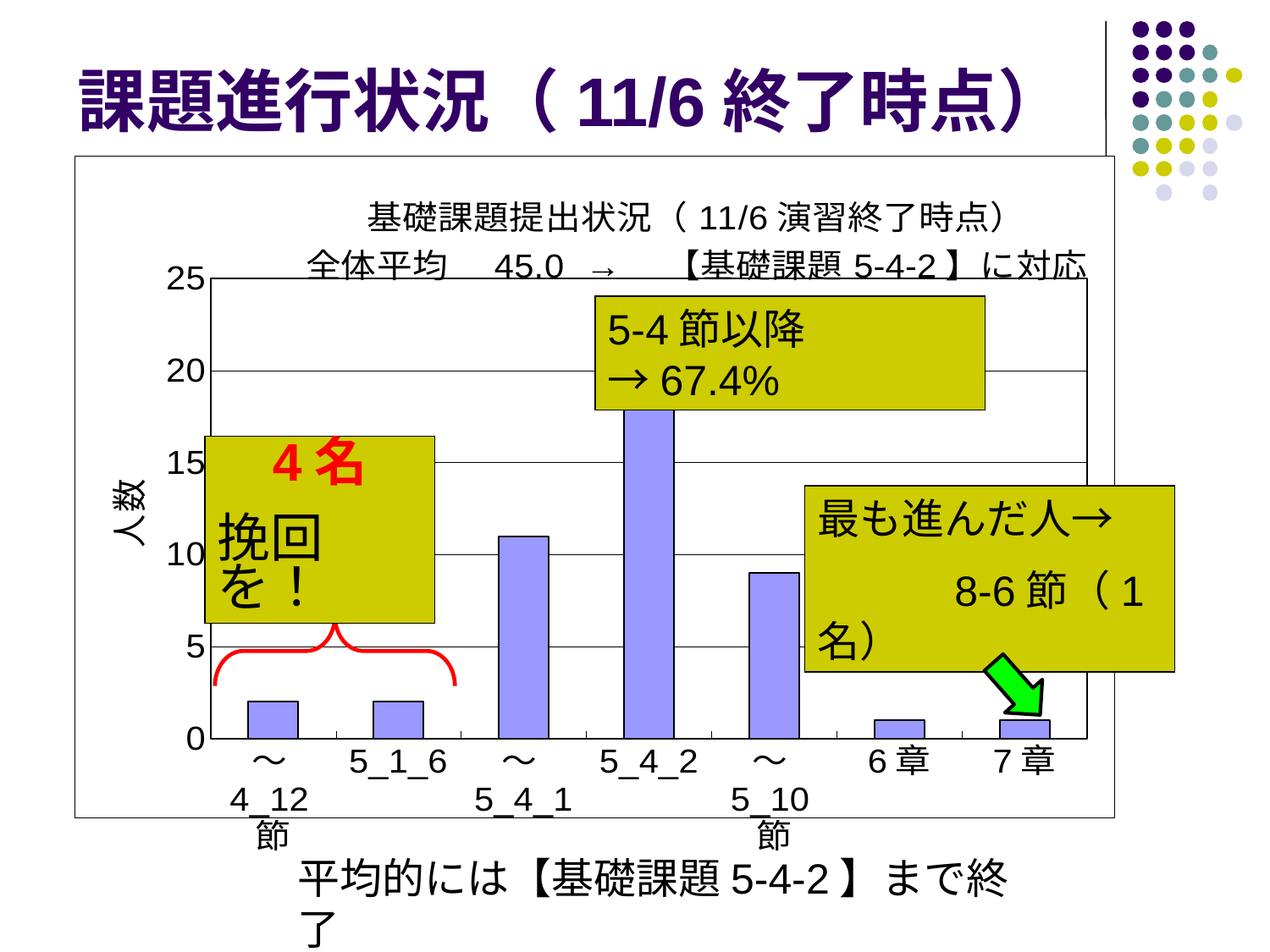

# 課題進行状況（11/6終了時点）

### Chart: 基礎課題提出状況（11/6演習終了時点）
全体平均　45.0  →　【基礎課題5-4-2】に対応

| Category |  |
|---|---|
| ～4_12節 | 2.0 |
| 5_1_6 | 2.0 |
| ～5_4_1 | 11.0 |
| 5_4_2 | 20.0 |
| ～5_10節 | 9.0 |
| 6章 | 1.0 |
| 7章 | 1.0 |
5-4節以降→67.4%
4名
挽回を！
最も進んだ人→
　　　8-6節（1名）

平均的には【基礎課題5-4-2】まで終了